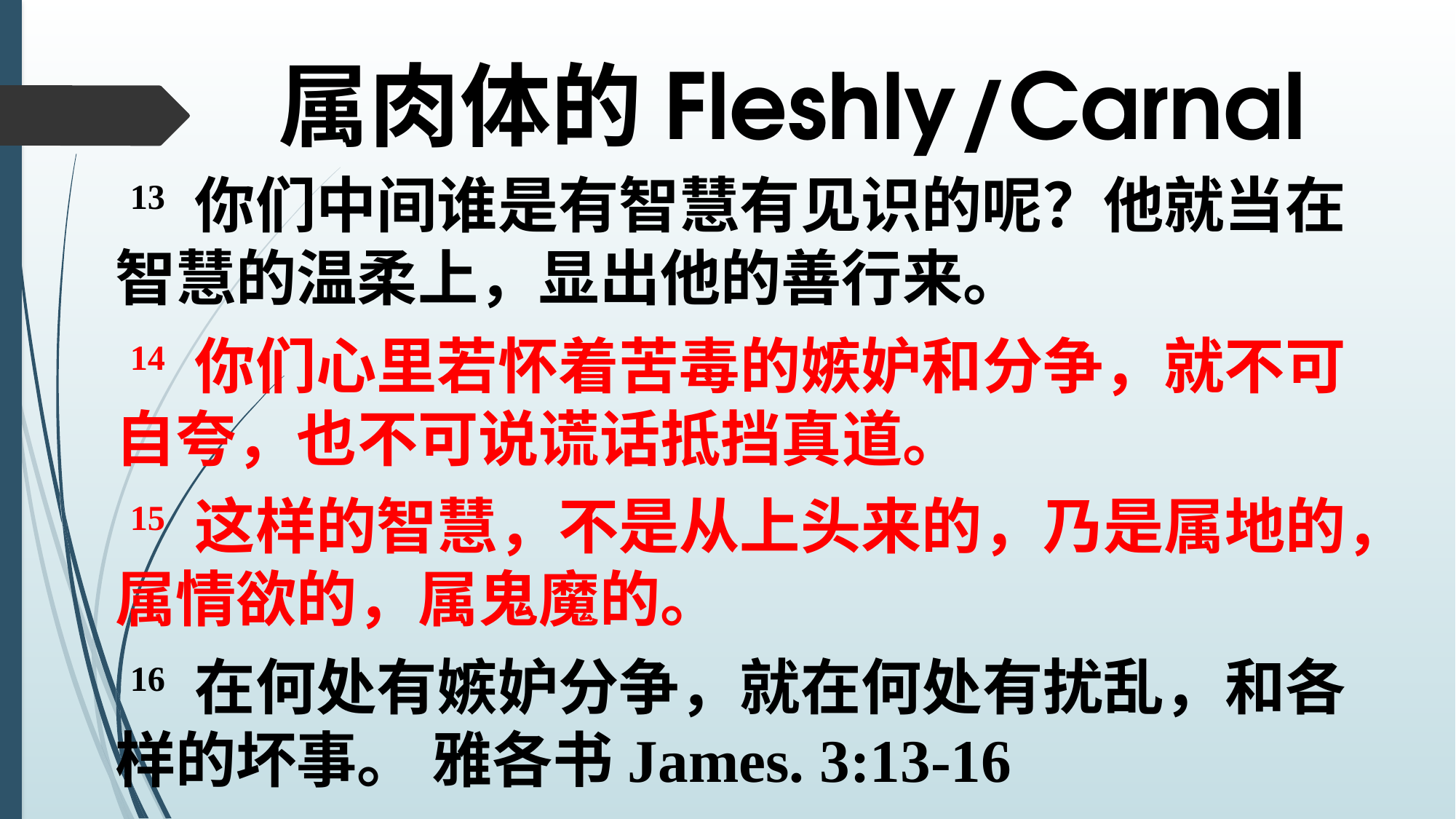

# 属肉体的Fleshly/Carnal
 13 你们中间谁是有智慧有见识的呢？他就当在智慧的温柔上，显出他的善行来。
 14 你们心里若怀着苦毒的嫉妒和分争，就不可自夸，也不可说谎话抵挡真道。
 15 这样的智慧，不是从上头来的，乃是属地的，属情欲的，属鬼魔的。
 16 在何处有嫉妒分争，就在何处有扰乱，和各样的坏事。 雅各书James. 3:13-16